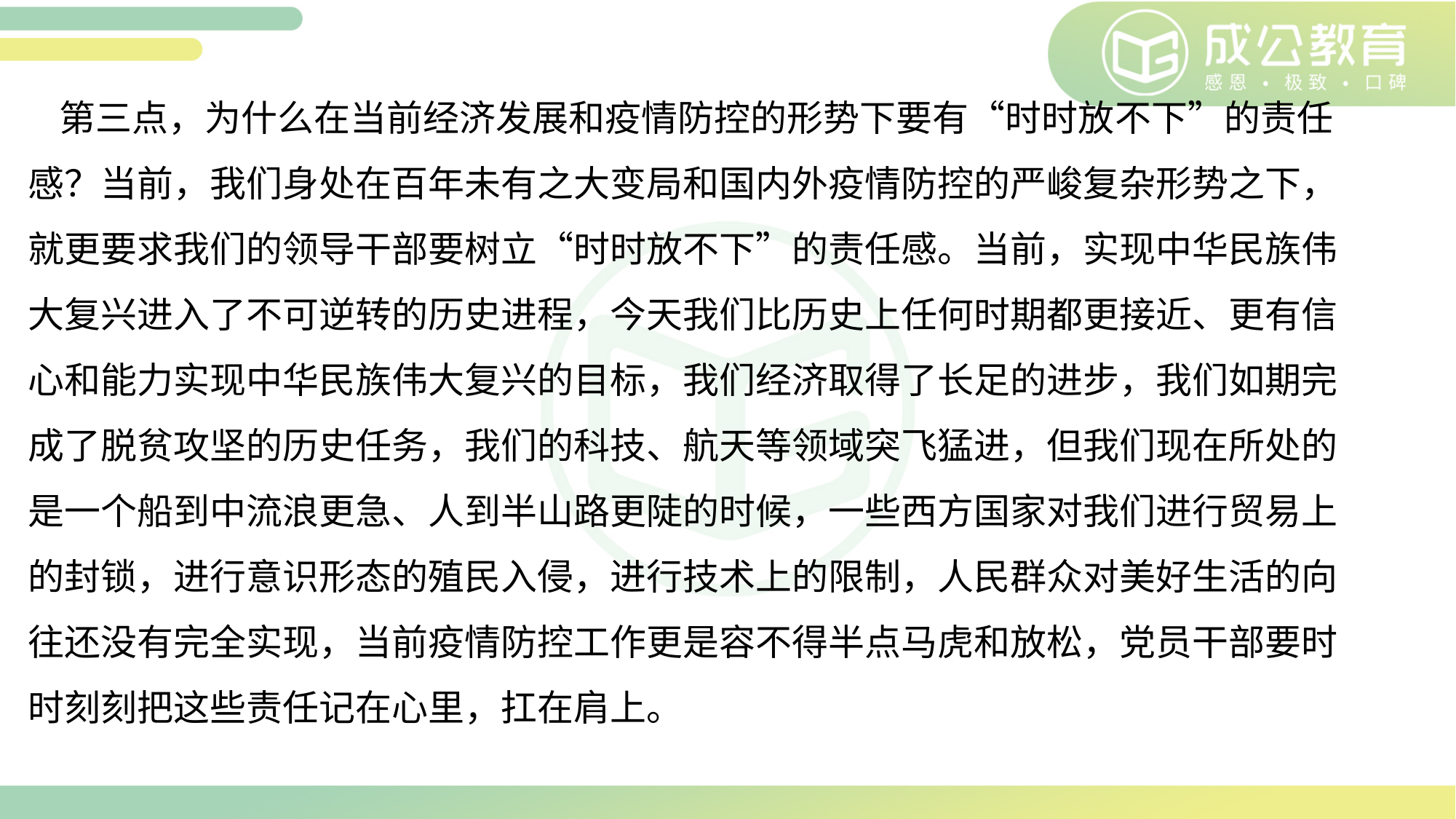

第三点，为什么在当前经济发展和疫情防控的形势下要有“时时放不下”的责任感？当前，我们身处在百年未有之大变局和国内外疫情防控的严峻复杂形势之下，就更要求我们的领导干部要树立“时时放不下”的责任感。当前，实现中华民族伟大复兴进入了不可逆转的历史进程，今天我们比历史上任何时期都更接近、更有信心和能力实现中华民族伟大复兴的目标，我们经济取得了长足的进步，我们如期完成了脱贫攻坚的历史任务，我们的科技、航天等领域突飞猛进，但我们现在所处的是一个船到中流浪更急、人到半山路更陡的时候，一些西方国家对我们进行贸易上的封锁，进行意识形态的殖民入侵，进行技术上的限制，人民群众对美好生活的向往还没有完全实现，当前疫情防控工作更是容不得半点马虎和放松，党员干部要时时刻刻把这些责任记在心里，扛在肩上。